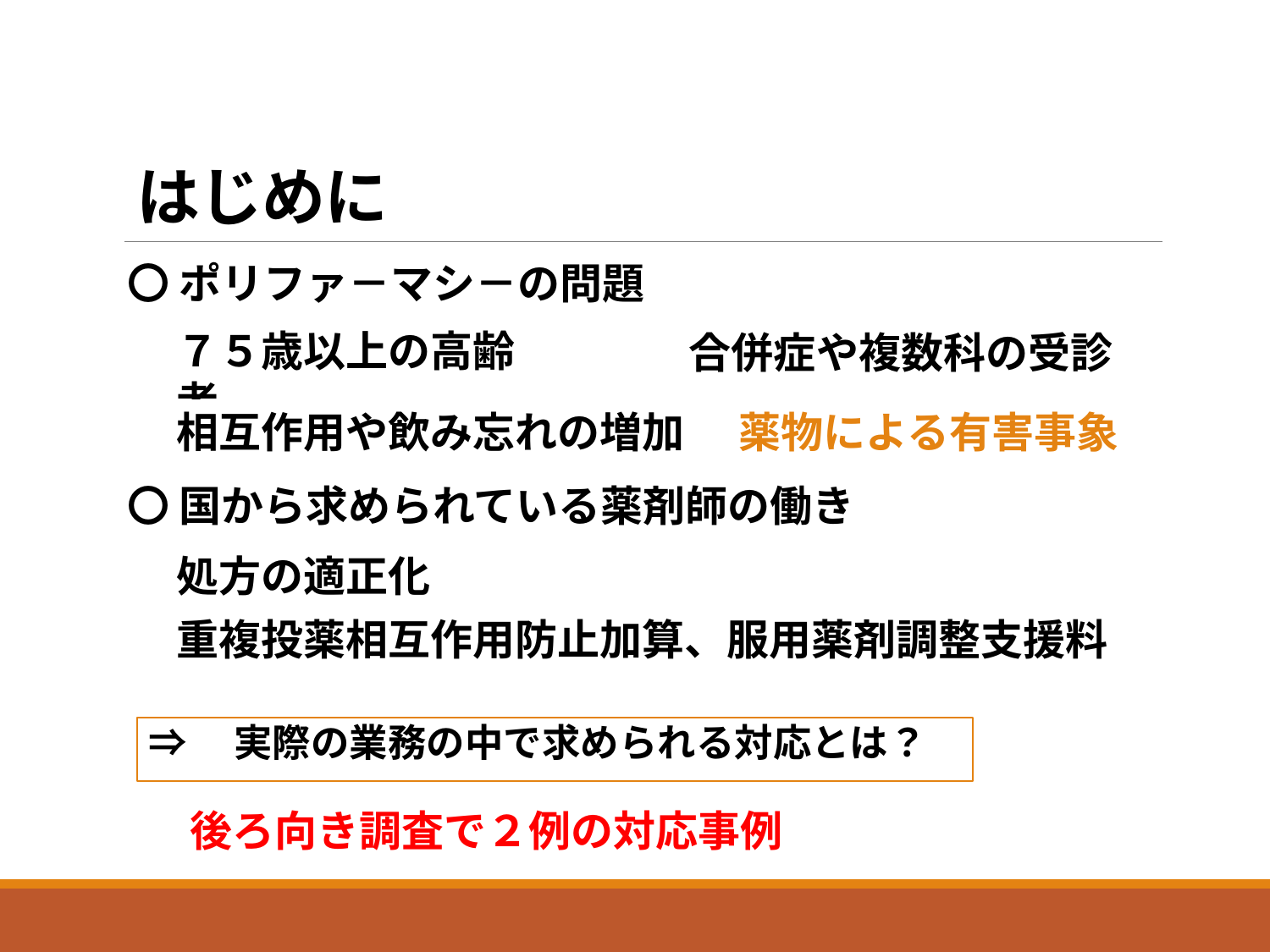

# はじめに
〇 ポリファ－マシ－の問題
７５歳以上の高齢者
合併症や複数科の受診
薬物による有害事象
相互作用や飲み忘れの増加
〇 国から求められている薬剤師の働き
処方の適正化
重複投薬相互作用防止加算、服用薬剤調整支援料
⇒　実際の業務の中で求められる対応とは？
後ろ向き調査で２例の対応事例